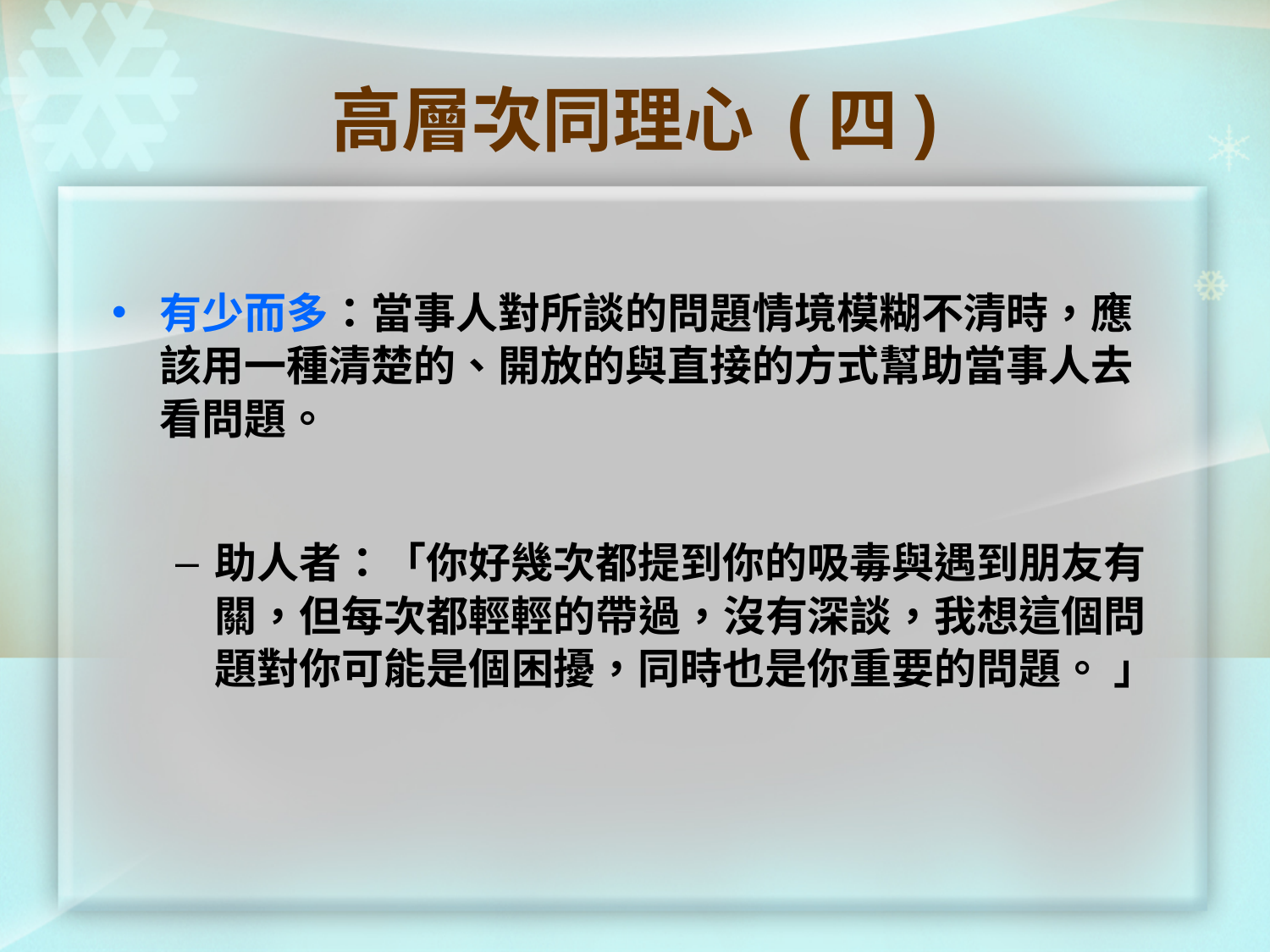

# 高層次同理心 (四)
有少而多：當事人對所談的問題情境模糊不清時，應該用一種清楚的、開放的與直接的方式幫助當事人去看問題。

助人者：「你好幾次都提到你的吸毒與遇到朋友有關，但每次都輕輕的帶過，沒有深談，我想這個問題對你可能是個困擾，同時也是你重要的問題。 」